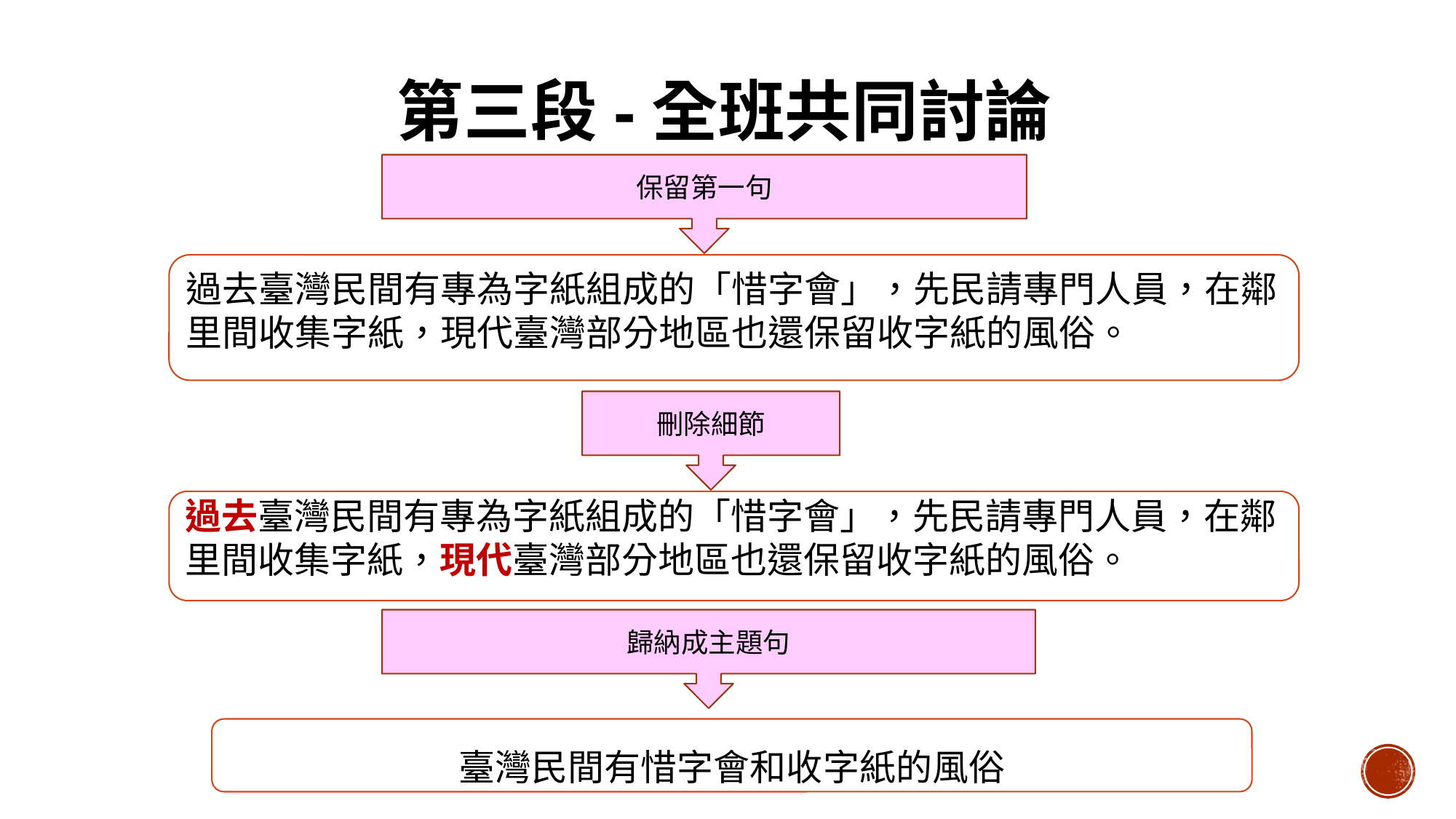

第三段-全班共同討論
保留第一句
過去臺灣民間有專為字紙組成的「惜字會」，先民請專門人員，在鄰里間收集字紙，現代臺灣部分地區也還保留收字紙的風俗。
刪除細節

過去臺灣民間有專為字紙組成的「惜字會」，先民請專門人員，在鄰里間收集字紙，現代臺灣部分地區也還保留收字紙的風俗。

歸納成主題句
臺灣民間有惜字會和收字紙的風俗